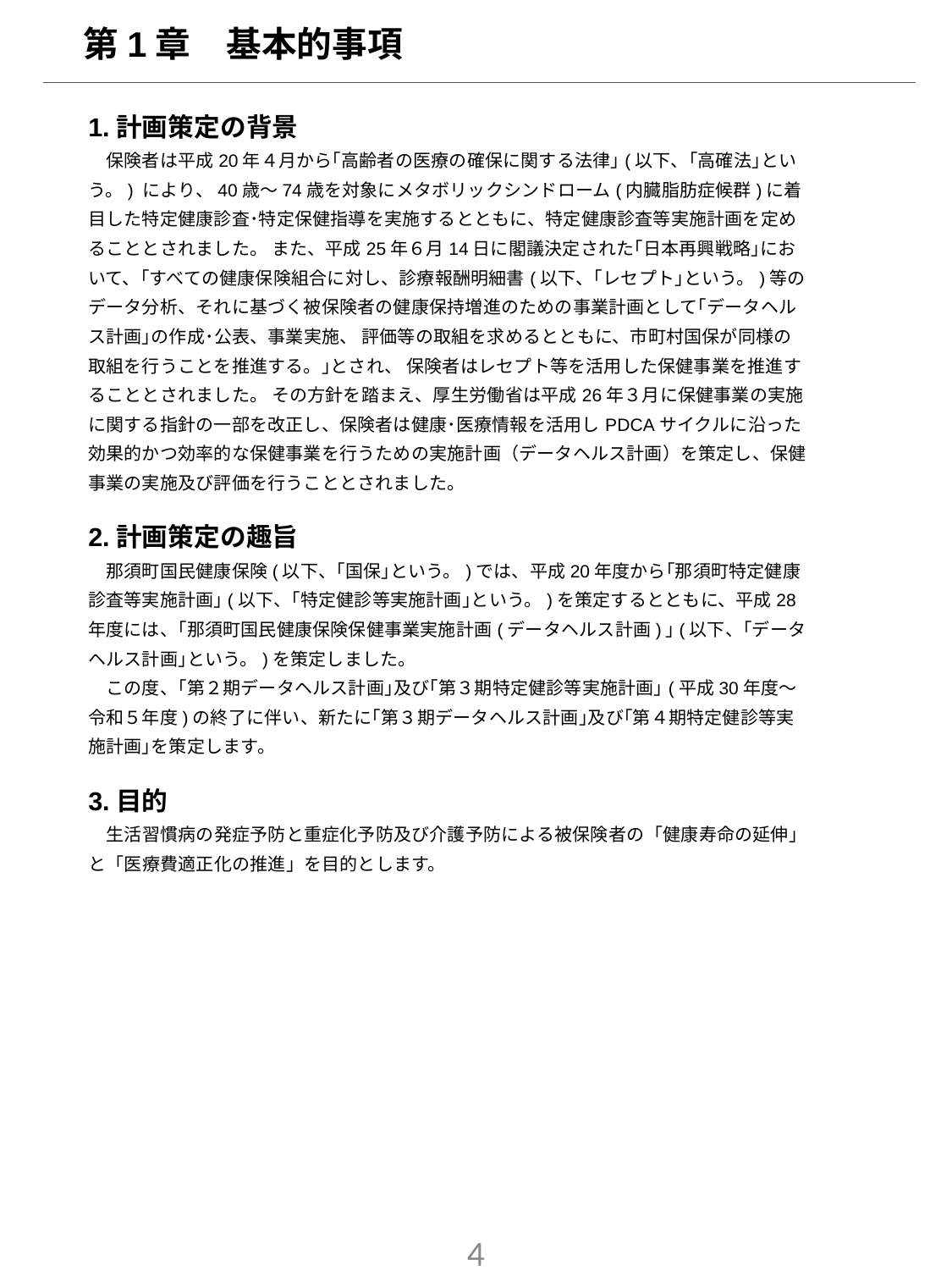

第1章　基本的事項
1.計画策定の背景
　保険者は平成20年４月から｢高齢者の医療の確保に関する法律｣(以下、｢高確法｣という。) により、40歳～74歳を対象にメタボリックシンドローム(内臓脂肪症候群)に着目した特定健康診査･特定保健指導を実施するとともに、特定健康診査等実施計画を定めることとされました。 また、平成25年６月14日に閣議決定された｢日本再興戦略｣において、｢すべての健康保険組合に対し、診療報酬明細書(以下、｢レセプト｣という。)等のデータ分析、それに基づく被保険者の健康保持増進のための事業計画として｢データヘルス計画｣の作成･公表、事業実施、 評価等の取組を求めるとともに、市町村国保が同様の取組を行うことを推進する。｣とされ、 保険者はレセプト等を活用した保健事業を推進することとされました。 その方針を踏まえ、厚生労働省は平成26年３月に保健事業の実施に関する指針の一部を改正し、保険者は健康･医療情報を活用しPDCAサイクルに沿った効果的かつ効率的な保健事業を行うための実施計画（データヘルス計画）を策定し、保健事業の実施及び評価を行うこととされました。

2.計画策定の趣旨
　那須町国民健康保険(以下、｢国保｣という。)では、平成20年度から｢那須町特定健康診査等実施計画｣(以下、｢特定健診等実施計画｣という。)を策定するとともに、平成28年度には、｢那須町国民健康保険保健事業実施計画(データヘルス計画)｣(以下、｢データヘルス計画｣という。)を策定しました。
　この度、｢第２期データヘルス計画｣及び｢第３期特定健診等実施計画｣(平成30年度～令和５年度)の終了に伴い、新たに｢第３期データヘルス計画｣及び｢第４期特定健診等実施計画｣を策定します。

3.目的
　生活習慣病の発症予防と重症化予防及び介護予防による被保険者の「健康寿命の延伸」と「医療費適正化の推進」を目的とします。

4